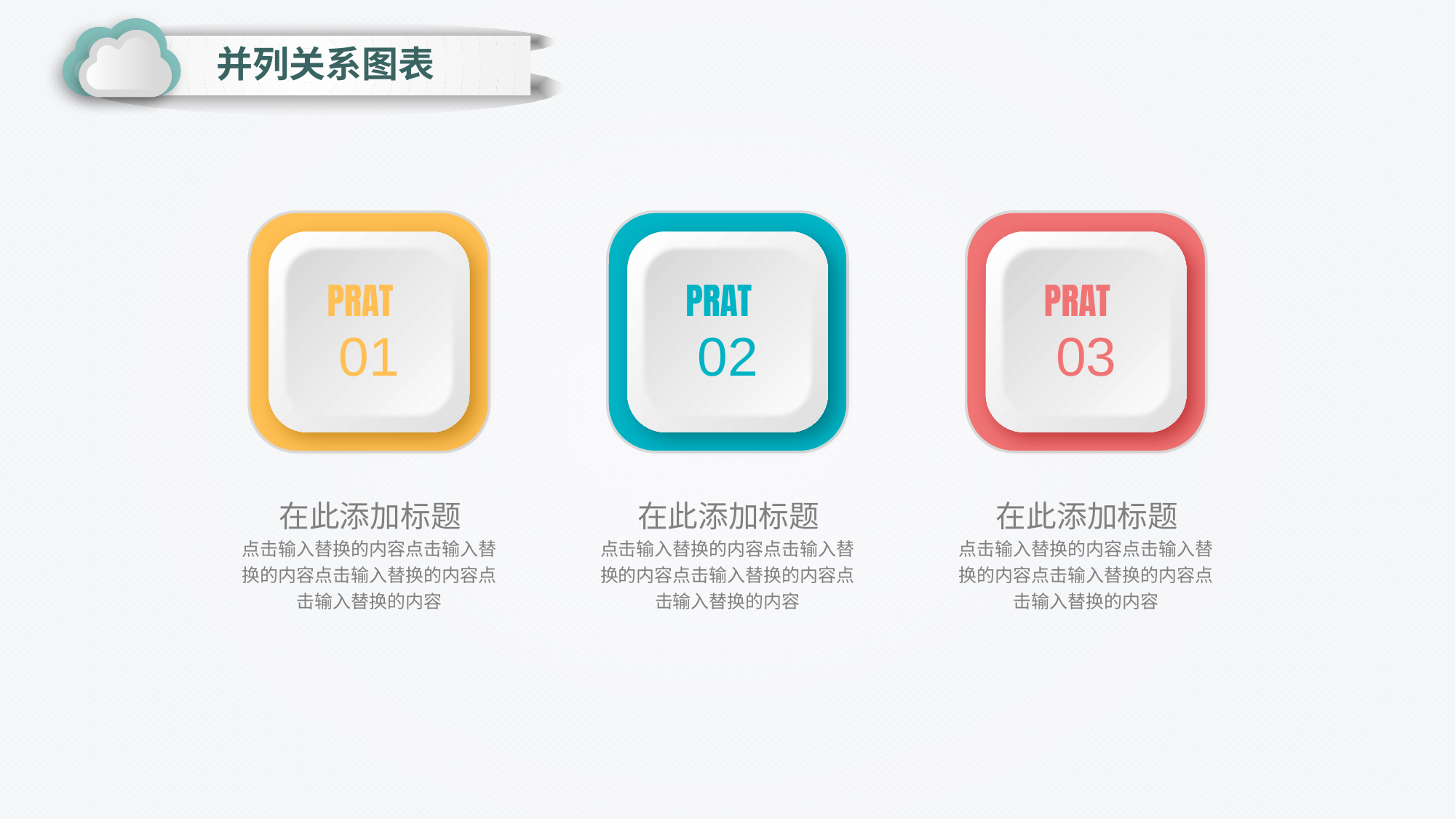

并列关系图表

PRAT
01
PRAT
02
PRAT
03
在此添加标题
点击输入替换的内容点击输入替换的内容点击输入替换的内容点击输入替换的内容
在此添加标题
点击输入替换的内容点击输入替换的内容点击输入替换的内容点击输入替换的内容
在此添加标题
点击输入替换的内容点击输入替换的内容点击输入替换的内容点击输入替换的内容